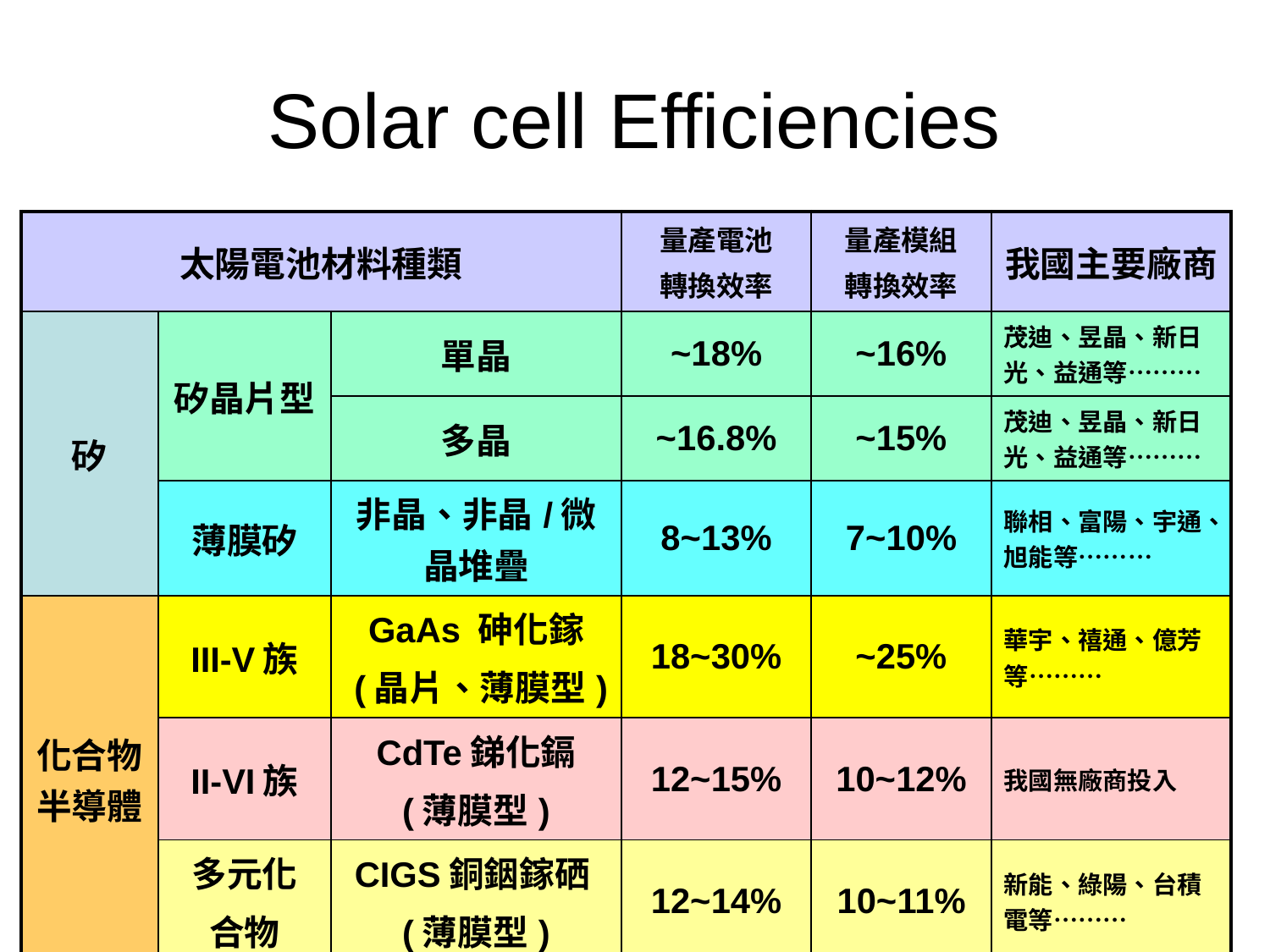

# Solar cell Efficiencies
| 太陽電池材料種類 |  |  | 量產電池 轉換效率 | 量產模組 轉換效率 | 我國主要廠商 |
| --- | --- | --- | --- | --- | --- |
| 矽 | 矽晶片型 | 單晶 | ~18% | ~16% | 茂迪、昱晶、新日光、益通等……… |
|  |  | 多晶 | ~16.8% | ~15% | 茂迪、昱晶、新日光、益通等……… |
|  | 薄膜矽 | 非晶、非晶/微晶堆疊 | 8~13% | 7~10% | 聯相、富陽、宇通、旭能等……… |
| 化合物半導體 | III-V族 | GaAs 砷化鎵 (晶片、薄膜型) | 18~30% | ~25% | 華宇、禧通、億芳等……… |
|  | II-VI族 | CdTe銻化鎘 (薄膜型) | 12~15% | 10~12% | 我國無廠商投入 |
|  | 多元化 合物 | CIGS銅銦鎵硒 (薄膜型) | 12~14% | 10~11% | 新能、綠陽、台積電等……… |
| 有機物 |  | DSSC 染料敏化 | 6~9% | ~6% | 台塑、永光、福盈等……… |